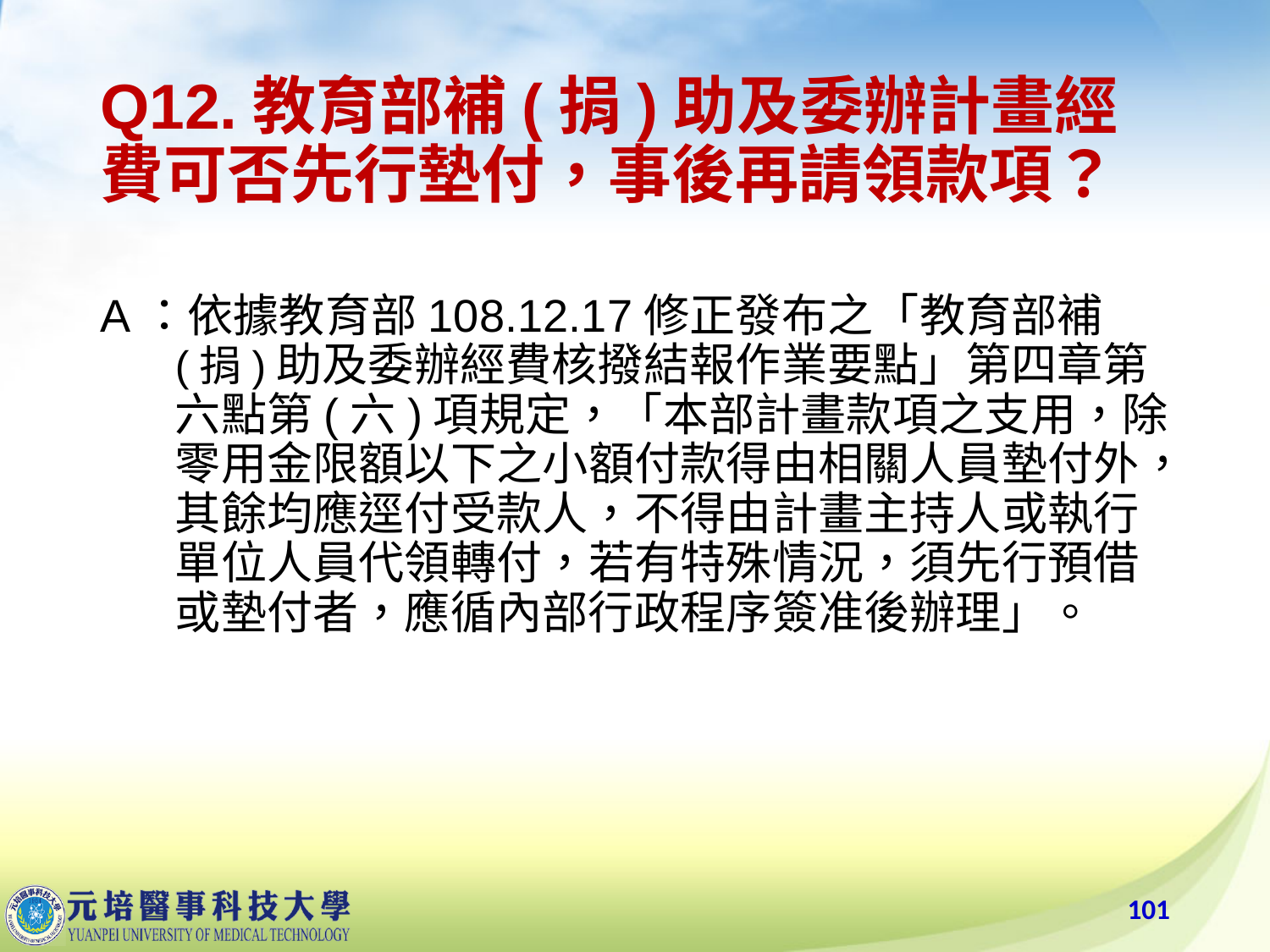

# Q12.教育部補(捐)助及委辦計畫經費可否先行墊付，事後再請領款項？
A：依據教育部108.12.17修正發布之「教育部補(捐)助及委辦經費核撥結報作業要點」第四章第六點第(六)項規定，「本部計畫款項之支用，除零用金限額以下之小額付款得由相關人員墊付外，其餘均應逕付受款人，不得由計畫主持人或執行單位人員代領轉付，若有特殊情況，須先行預借或墊付者，應循內部行政程序簽准後辦理」。
101